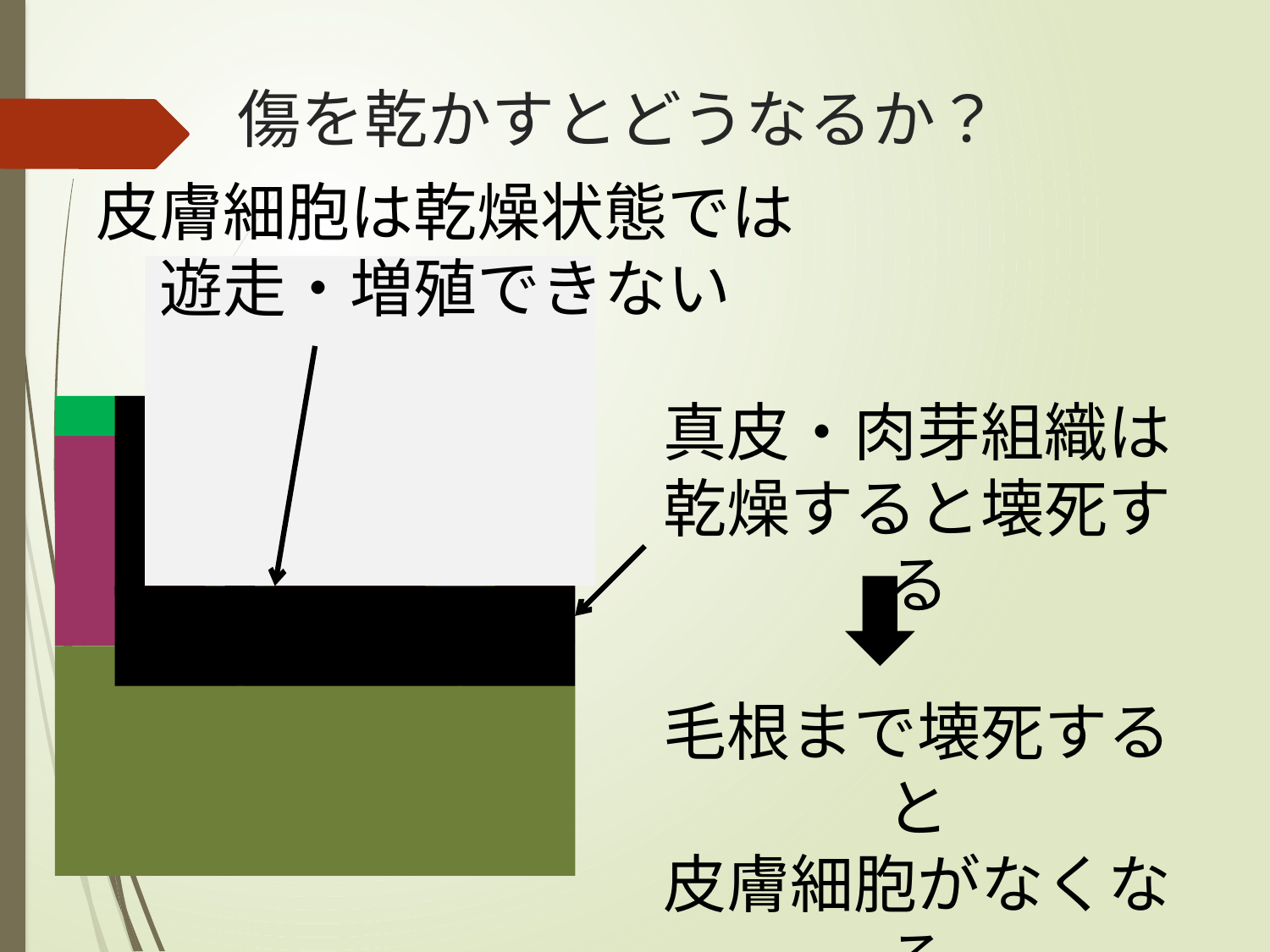

# 傷を乾かすとどうなるか？
皮膚細胞は乾燥状態では遊走・増殖できない

真皮・肉芽組織は
乾燥すると壊死する

毛根まで壊死すると
皮膚細胞がなくなる